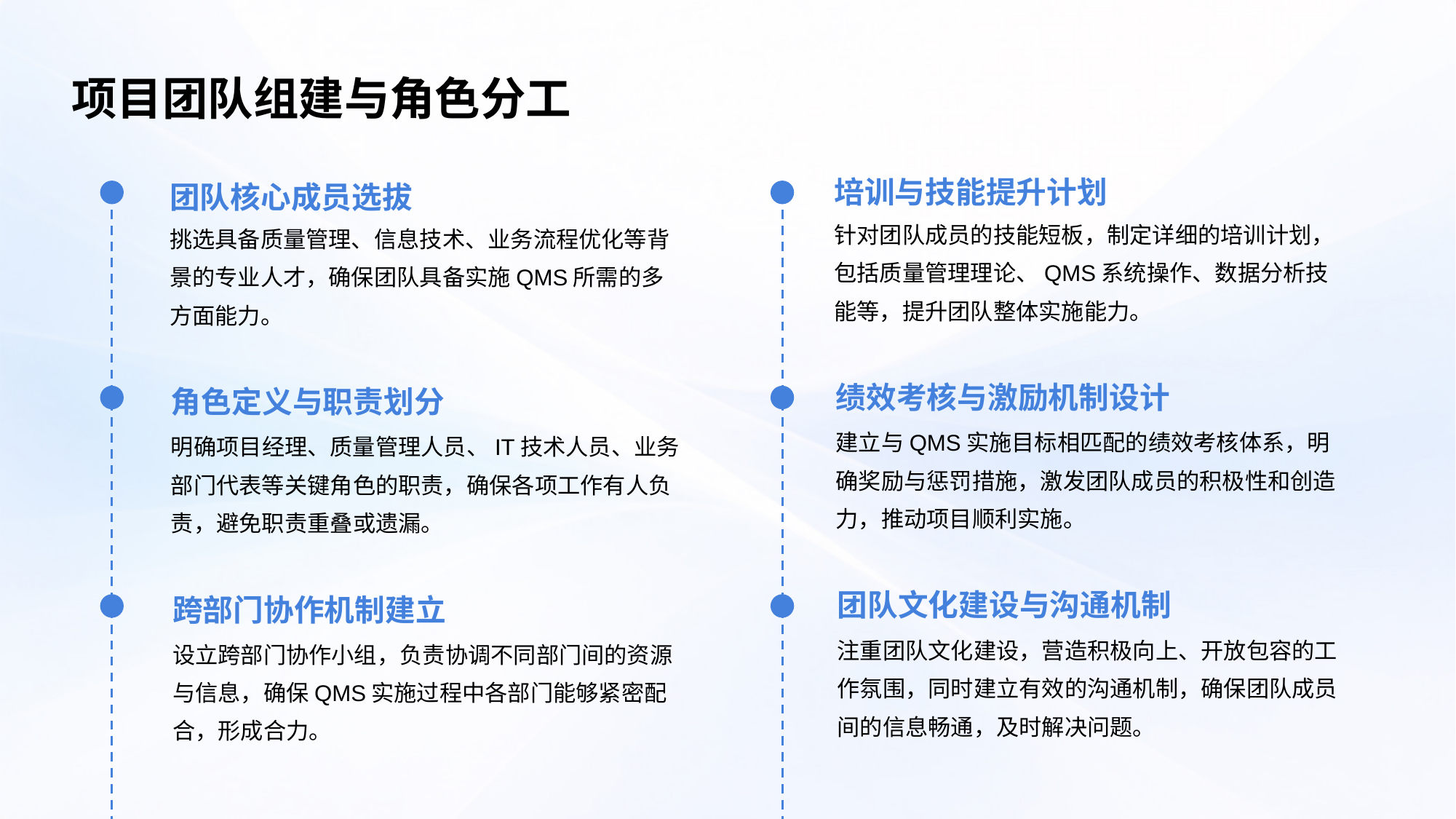

项目团队组建与角色分工
培训与技能提升计划
团队核心成员选拔

针对团队成员的技能短板，制定详细的培训计划，包括质量管理理论、QMS系统操作、数据分析技能等，提升团队整体实施能力。
挑选具备质量管理、信息技术、业务流程优化等背景的专业人才，确保团队具备实施QMS所需的多方面能力。
绩效考核与激励机制设计
角色定义与职责划分
建立与QMS实施目标相匹配的绩效考核体系，明确奖励与惩罚措施，激发团队成员的积极性和创造力，推动项目顺利实施。
明确项目经理、质量管理人员、IT技术人员、业务部门代表等关键角色的职责，确保各项工作有人负责，避免职责重叠或遗漏。
团队文化建设与沟通机制
跨部门协作机制建立
注重团队文化建设，营造积极向上、开放包容的工作氛围，同时建立有效的沟通机制，确保团队成员间的信息畅通，及时解决问题。
设立跨部门协作小组，负责协调不同部门间的资源与信息，确保QMS实施过程中各部门能够紧密配合，形成合力。